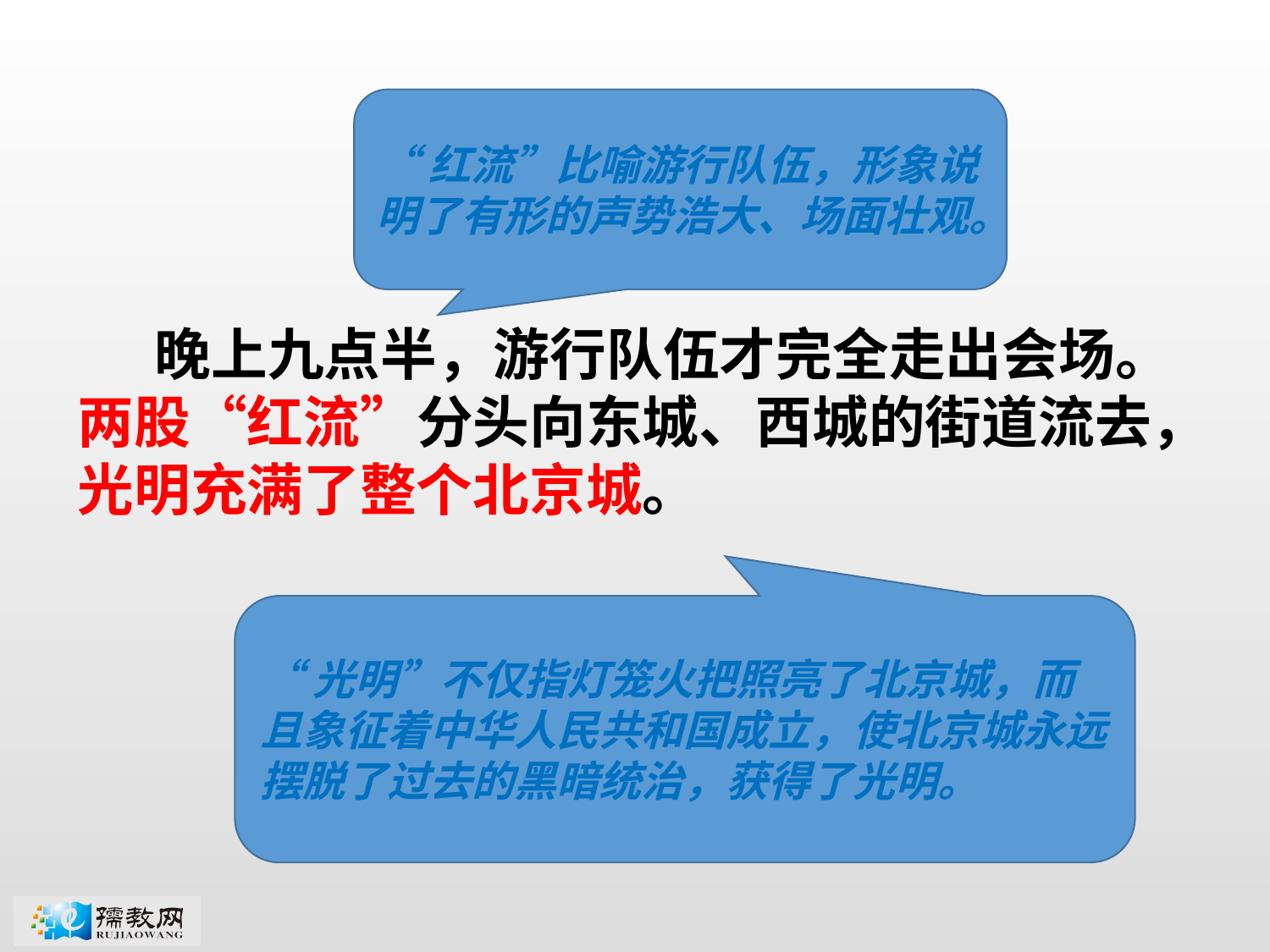

“红流”比喻游行队伍，形象说明了有形的声势浩大、场面壮观。
     晚上九点半，游行队伍才完全走出会场。两股“红流”分头向东城、西城的街道流去，光明充满了整个北京城。
“光明”不仅指灯笼火把照亮了北京城，而且象征着中华人民共和国成立，使北京城永远摆脱了过去的黑暗统治，获得了光明。